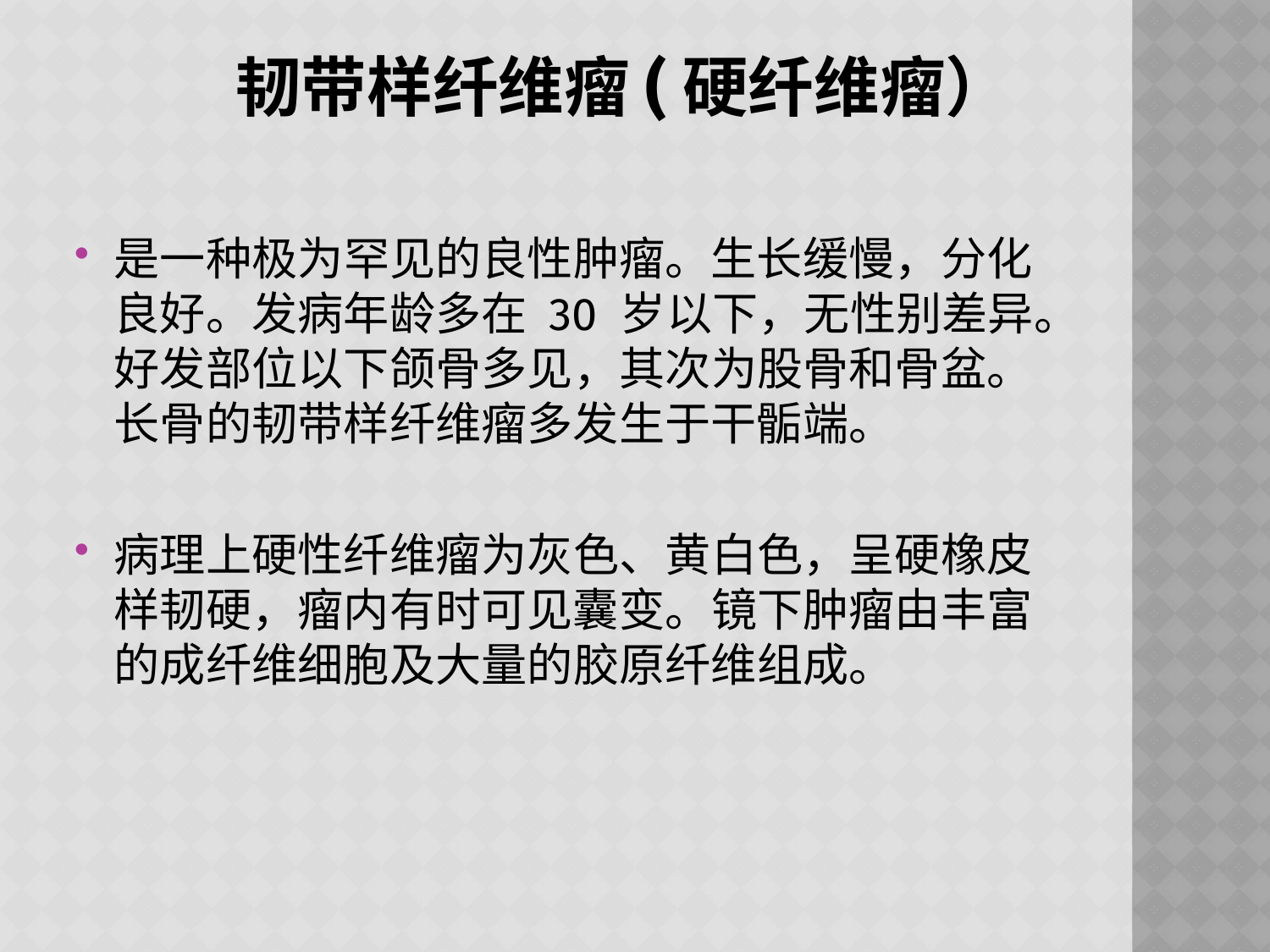

# 韧带样纤维瘤(硬纤维瘤）
是一种极为罕见的良性肿瘤。生长缓慢，分化良好。发病年龄多在 30 岁以下，无性别差异。好发部位以下颌骨多见，其次为股骨和骨盆。长骨的韧带样纤维瘤多发生于干骺端。

病理上硬性纤维瘤为灰色、黄白色，呈硬橡皮样韧硬，瘤内有时可见囊变。镜下肿瘤由丰富的成纤维细胞及大量的胶原纤维组成。